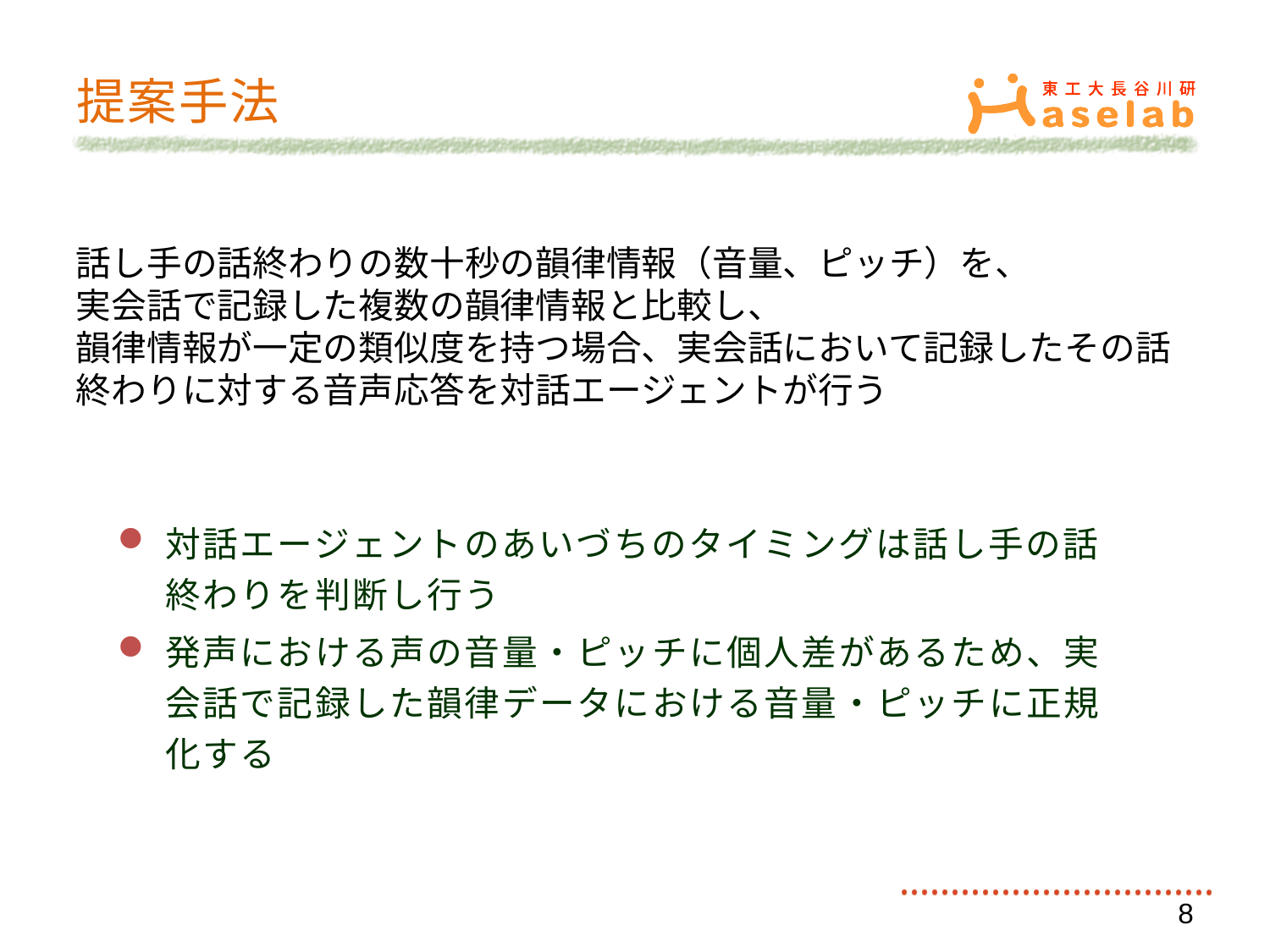

# 提案手法
話し手の話終わりの数十秒の韻律情報（音量、ピッチ）を、
実会話で記録した複数の韻律情報と比較し、
韻律情報が一定の類似度を持つ場合、実会話において記録したその話終わりに対する音声応答を対話エージェントが行う
対話エージェントのあいづちのタイミングは話し手の話終わりを判断し行う
発声における声の音量・ピッチに個人差があるため、実会話で記録した韻律データにおける音量・ピッチに正規化する
8